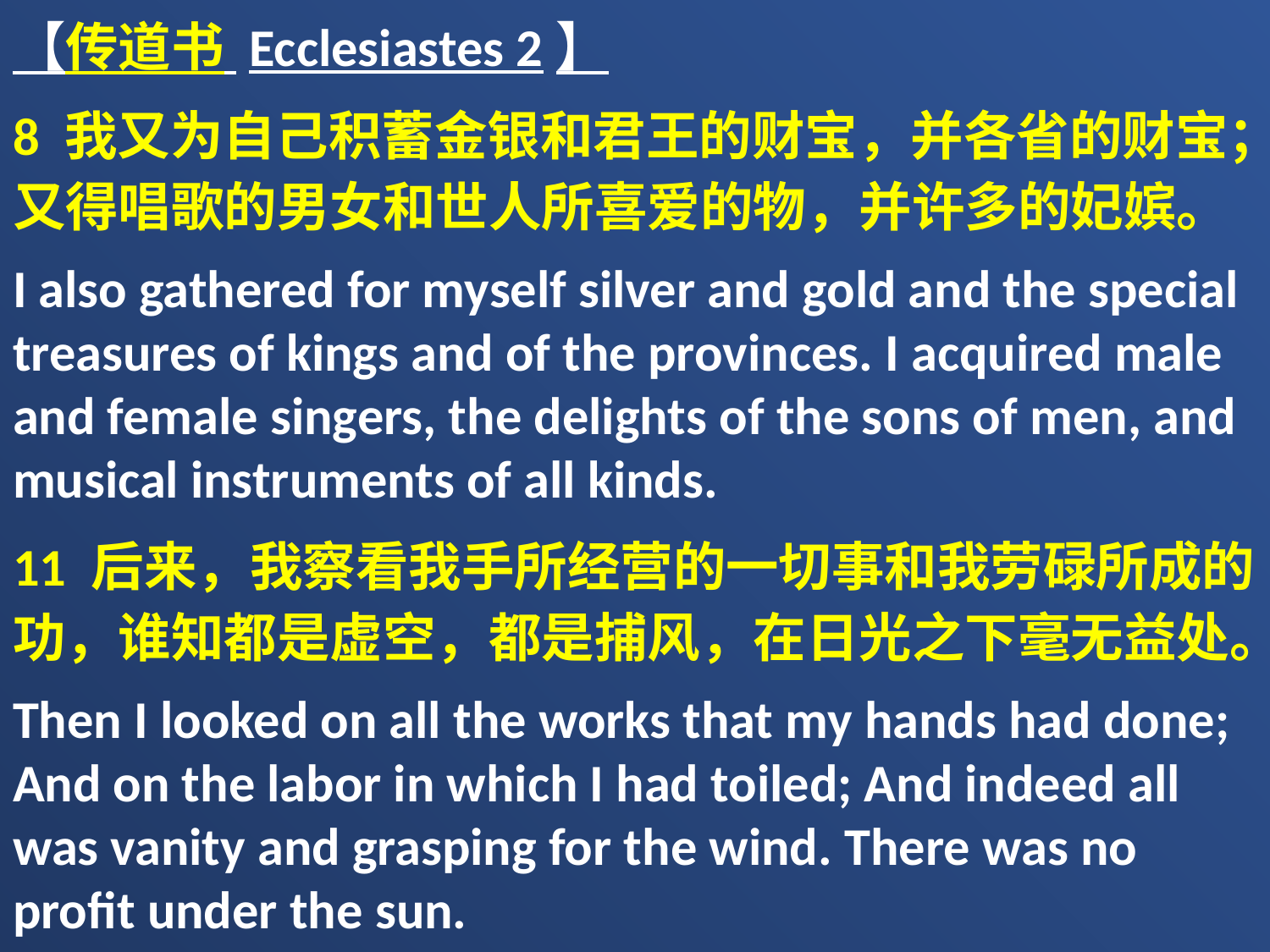

【传道书 Ecclesiastes 2】
8 我又为自己积蓄金银和君王的财宝，并各省的财宝；又得唱歌的男女和世人所喜爱的物，并许多的妃嫔。
I also gathered for myself silver and gold and the special treasures of kings and of the provinces. I acquired male and female singers, the delights of the sons of men, and musical instruments of all kinds.
11 后来，我察看我手所经营的一切事和我劳碌所成的功，谁知都是虚空，都是捕风，在日光之下毫无益处。
Then I looked on all the works that my hands had done; And on the labor in which I had toiled; And indeed all was vanity and grasping for the wind. There was no profit under the sun.